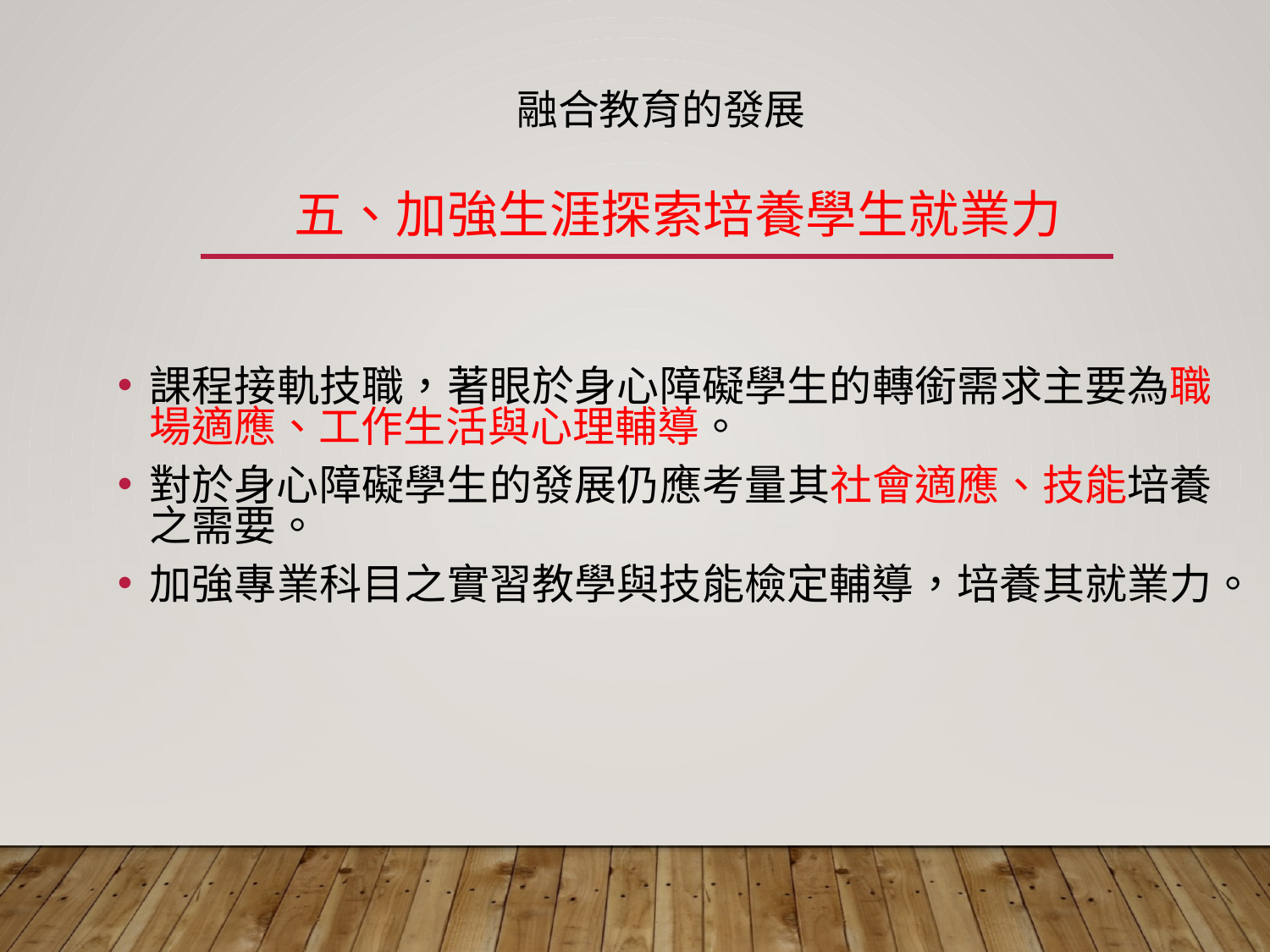

# 融合教育的發展
五、加強生涯探索培養學生就業力

課程接軌技職，著眼於身心障礙學生的轉銜需求主要為職場適應、工作生活與心理輔導。
對於身心障礙學生的發展仍應考量其社會適應、技能培養之需要。
加強專業科目之實習教學與技能檢定輔導，培養其就業力。